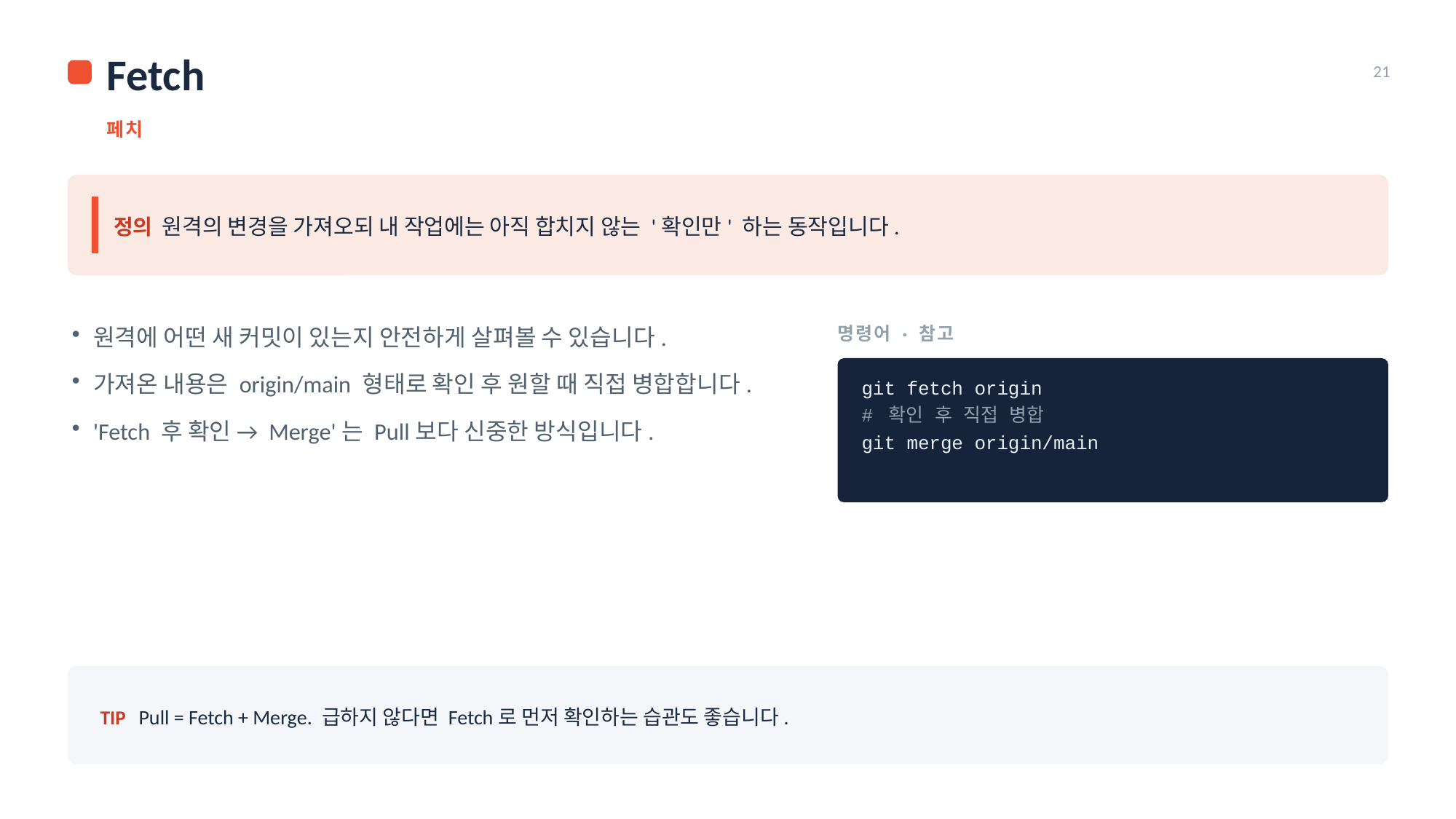

Fetch
21

페치

정의  원격의 변경을 가져오되 내 작업에는 아직 합치지 않는 '확인만' 하는 동작입니다.

명령어 · 참고
원격에 어떤 새 커밋이 있는지 안전하게 살펴볼 수 있습니다.
가져온 내용은 origin/main 형태로 확인 후 원할 때 직접 병합합니다.
'Fetch 후 확인 → Merge'는 Pull보다 신중한 방식입니다.

git fetch origin
# 확인 후 직접 병합
git merge origin/main

TIP   Pull = Fetch + Merge. 급하지 않다면 Fetch로 먼저 확인하는 습관도 좋습니다.